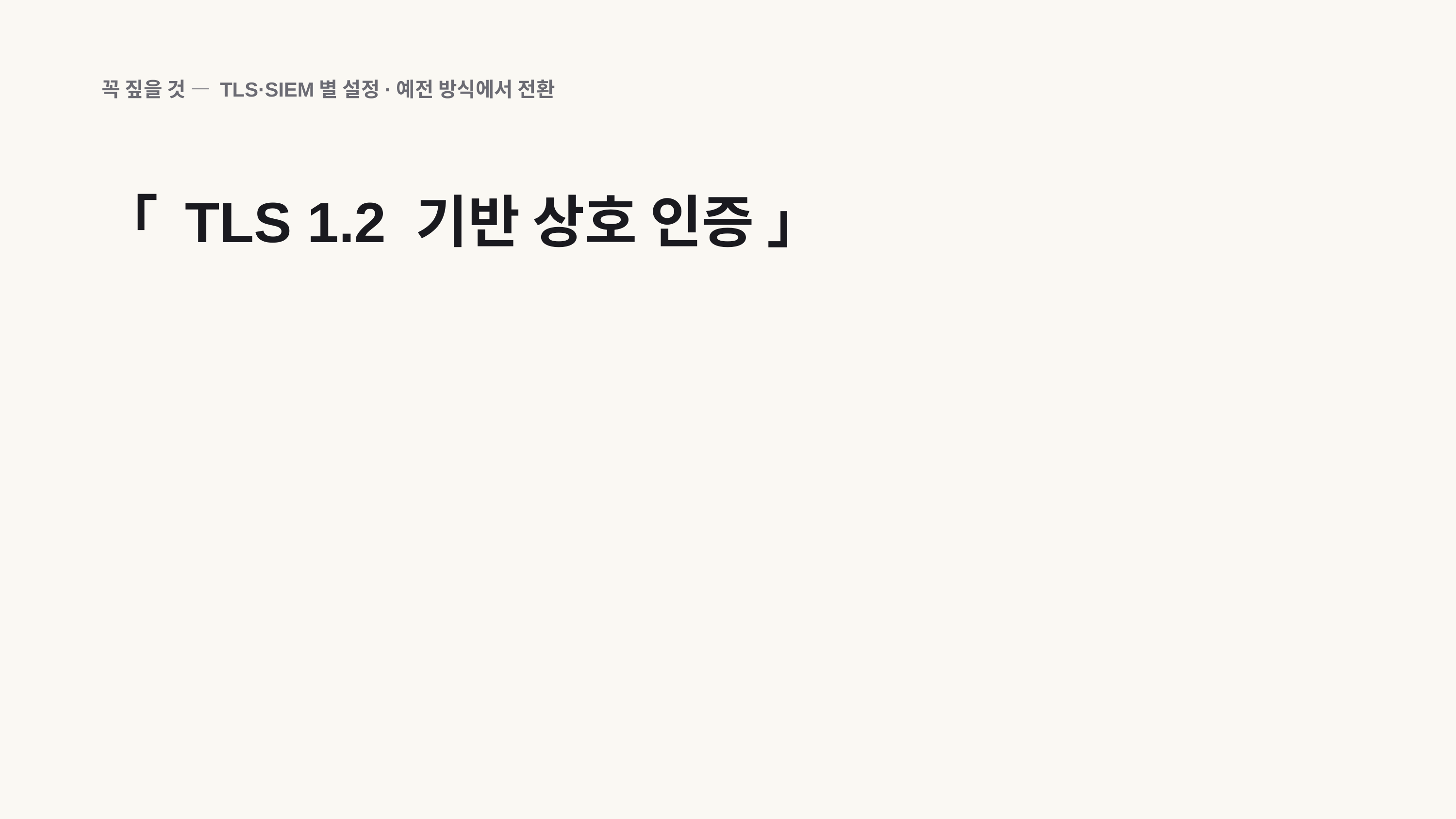

꼭 짚을 것 — TLS·SIEM별 설정·예전 방식에서 전환
「 TLS 1.2 기반 상호 인증 」